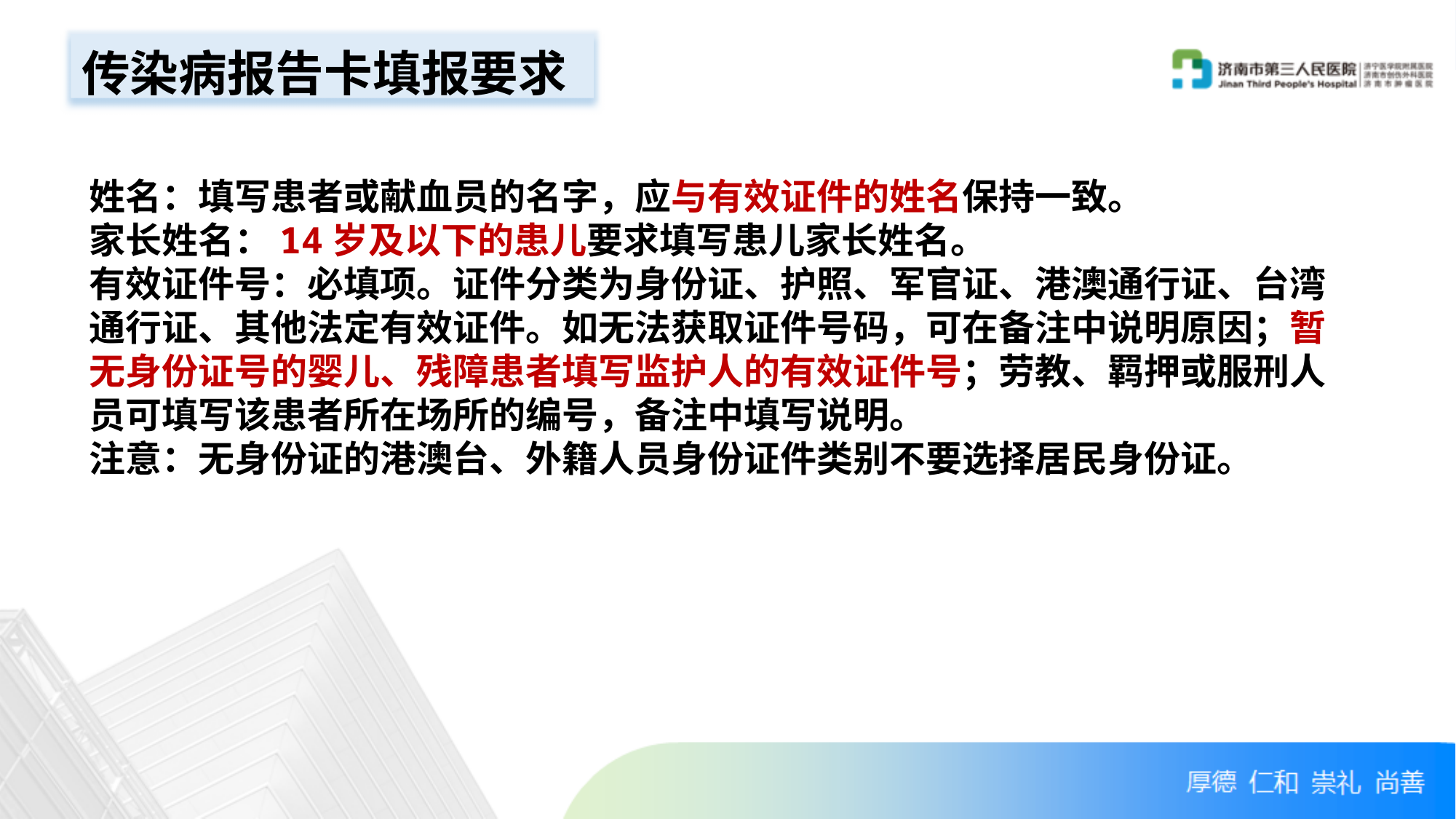

传染病报告卡填报要求
姓名：填写患者或献血员的名字，应与有效证件的姓名保持一致。
家长姓名：14岁及以下的患儿要求填写患儿家长姓名。
有效证件号：必填项。证件分类为身份证、护照、军官证、港澳通行证、台湾通行证、其他法定有效证件。如无法获取证件号码，可在备注中说明原因；暂无身份证号的婴儿、残障患者填写监护人的有效证件号；劳教、羁押或服刑人员可填写该患者所在场所的编号，备注中填写说明。
注意：无身份证的港澳台、外籍人员身份证件类别不要选择居民身份证。